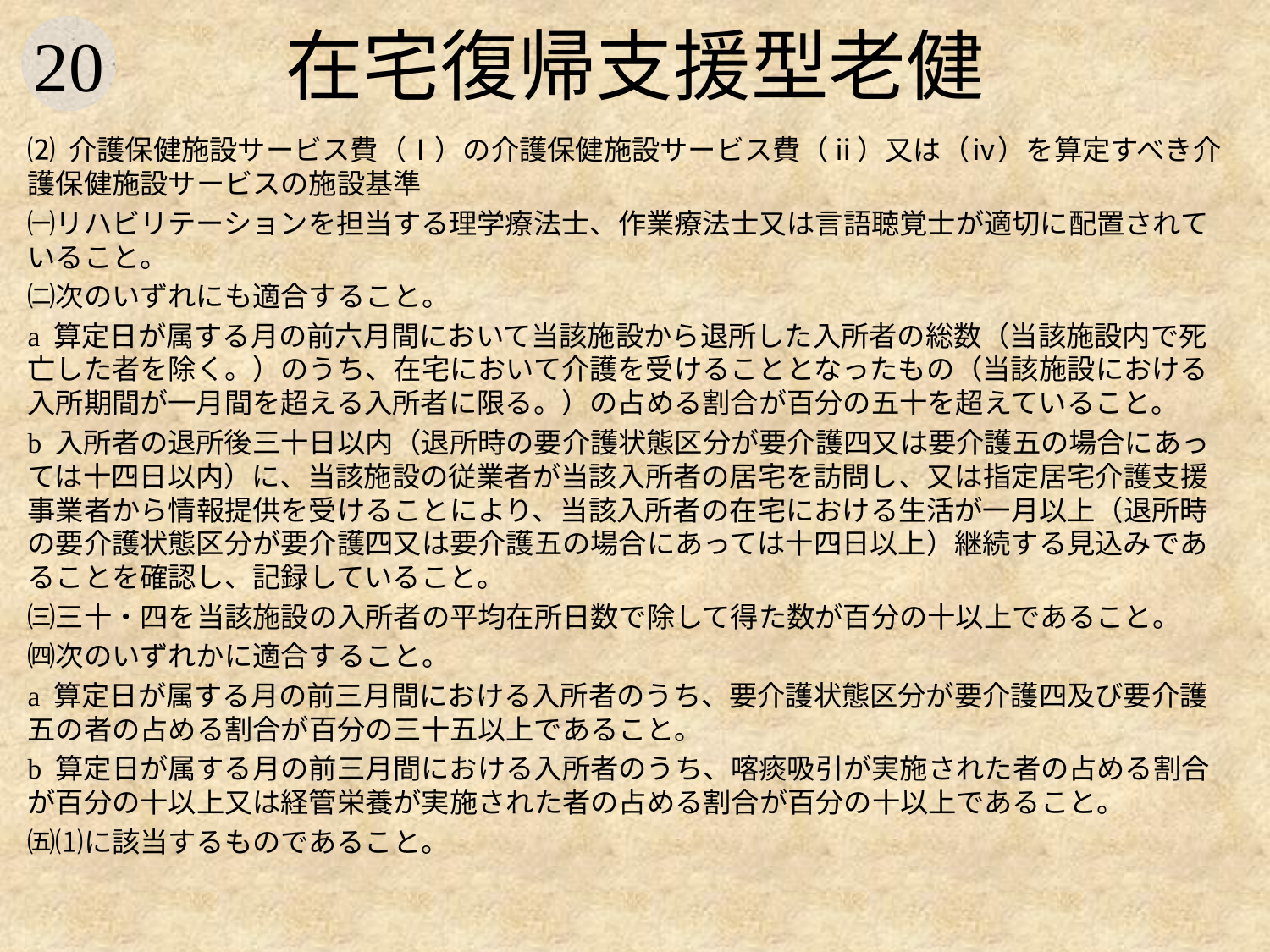

# 在宅復帰支援型老健
⑵ 介護保健施設サービス費（Ⅰ）の介護保健施設サービス費（ⅱ）又は（ⅳ）を算定すべき介護保健施設サービスの施設基準
㈠リハビリテーションを担当する理学療法士、作業療法士又は言語聴覚士が適切に配置されていること。
㈡次のいずれにも適合すること。
a 算定日が属する月の前六月間において当該施設から退所した入所者の総数（当該施設内で死亡した者を除く。）のうち、在宅において介護を受けることとなったもの（当該施設における入所期間が一月間を超える入所者に限る。）の占める割合が百分の五十を超えていること。
b 入所者の退所後三十日以内（退所時の要介護状態区分が要介護四又は要介護五の場合にあっては十四日以内）に、当該施設の従業者が当該入所者の居宅を訪問し、又は指定居宅介護支援事業者から情報提供を受けることにより、当該入所者の在宅における生活が一月以上（退所時の要介護状態区分が要介護四又は要介護五の場合にあっては十四日以上）継続する見込みであることを確認し、記録していること。
㈢三十・四を当該施設の入所者の平均在所日数で除して得た数が百分の十以上であること。
㈣次のいずれかに適合すること。
a 算定日が属する月の前三月間における入所者のうち、要介護状態区分が要介護四及び要介護五の者の占める割合が百分の三十五以上であること。
b 算定日が属する月の前三月間における入所者のうち、喀痰吸引が実施された者の占める割合が百分の十以上又は経管栄養が実施された者の占める割合が百分の十以上であること。
㈤⑴に該当するものであること。